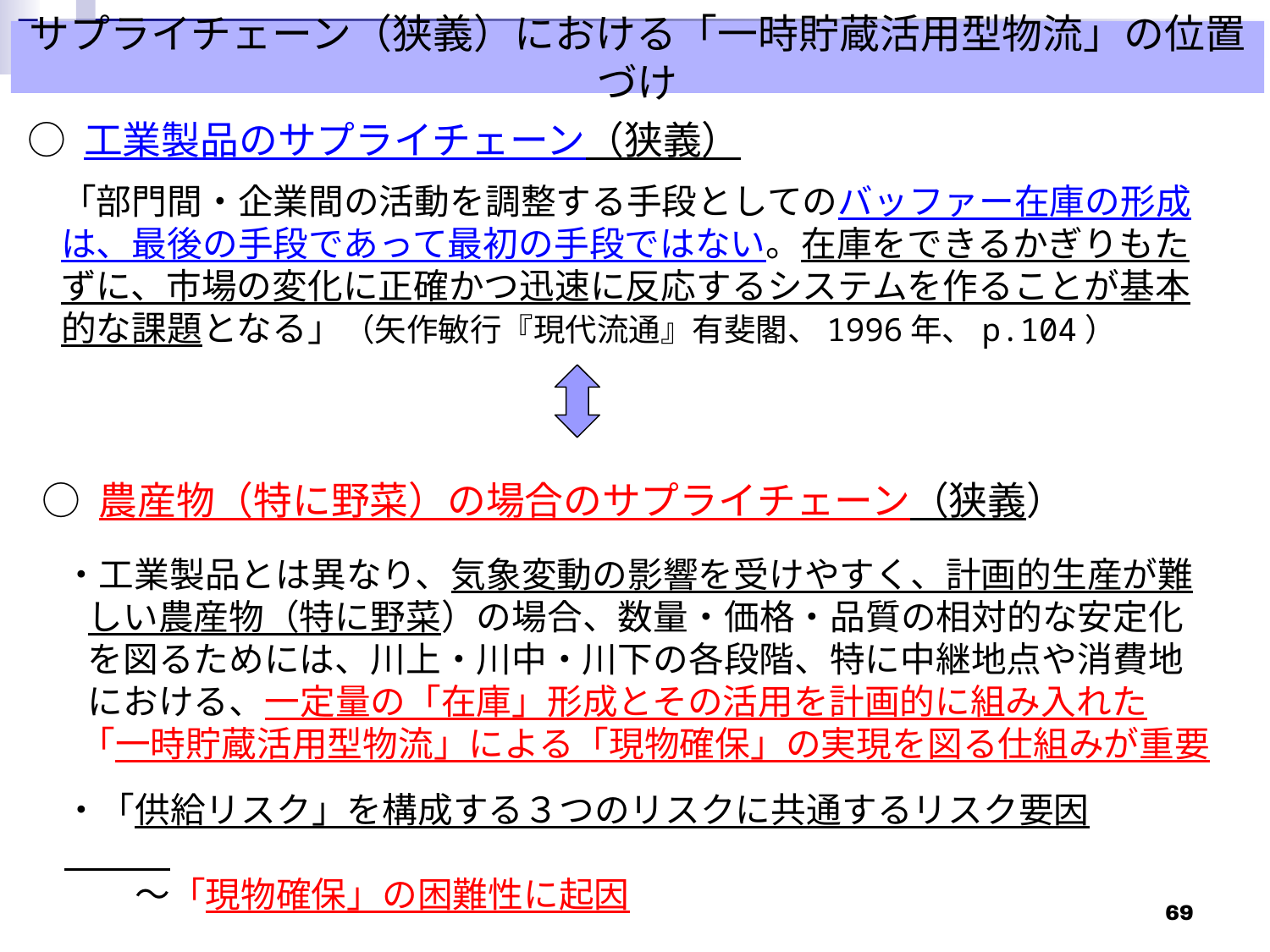

サプライチェーン（狭義）における「一時貯蔵活用型物流」の位置づけ
○ 工業製品のサプライチェーン（狭義）
「部門間・企業間の活動を調整する手段としてのバッファー在庫の形成は、最後の手段であって最初の手段ではない。在庫をできるかぎりもたずに、市場の変化に正確かつ迅速に反応するシステムを作ることが基本的な課題となる」（矢作敏行『現代流通』有斐閣、1996年、p.104）

○ 農産物（特に野菜）の場合のサプライチェーン（狭義）
・工業製品とは異なり、気象変動の影響を受けやすく、計画的生産が難
  しい農産物（特に野菜）の場合、数量・価格・品質の相対的な安定化
  を図るためには、川上・川中・川下の各段階、特に中継地点や消費地
  における、一定量の「在庫」形成とその活用を計画的に組み入れた
 「一時貯蔵活用型物流」による「現物確保」の実現を図る仕組みが重要
・「供給リスク」を構成する３つのリスクに共通するリスク要因
　　～「現物確保」の困難性に起因
69